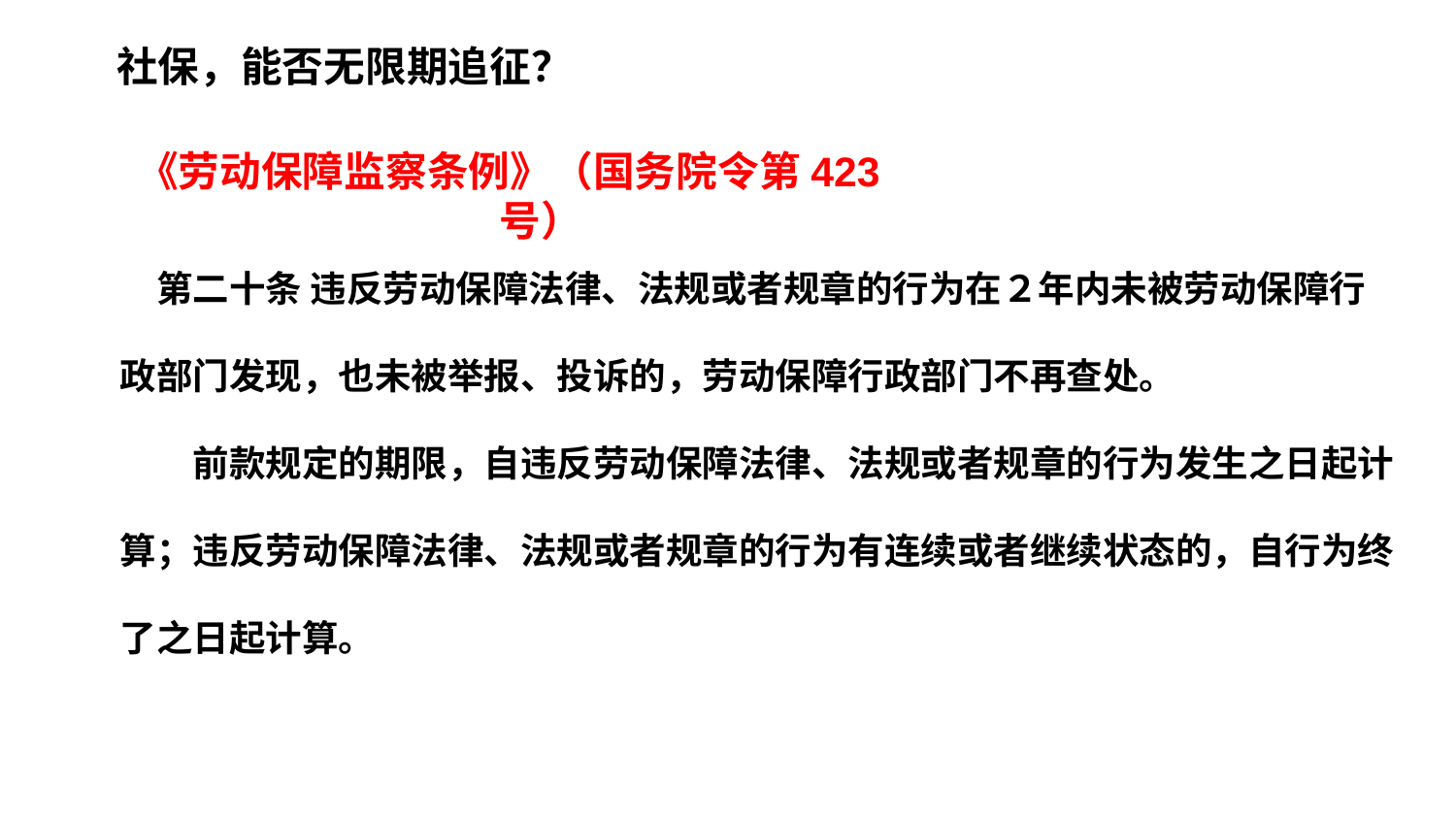

社保，能否无限期追征？
《劳动保障监察条例》（国务院令第423号）
　第二十条 违反劳动保障法律、法规或者规章的行为在２年内未被劳动保障行政部门发现，也未被举报、投诉的，劳动保障行政部门不再查处。
　　前款规定的期限，自违反劳动保障法律、法规或者规章的行为发生之日起计算；违反劳动保障法律、法规或者规章的行为有连续或者继续状态的，自行为终了之日起计算。